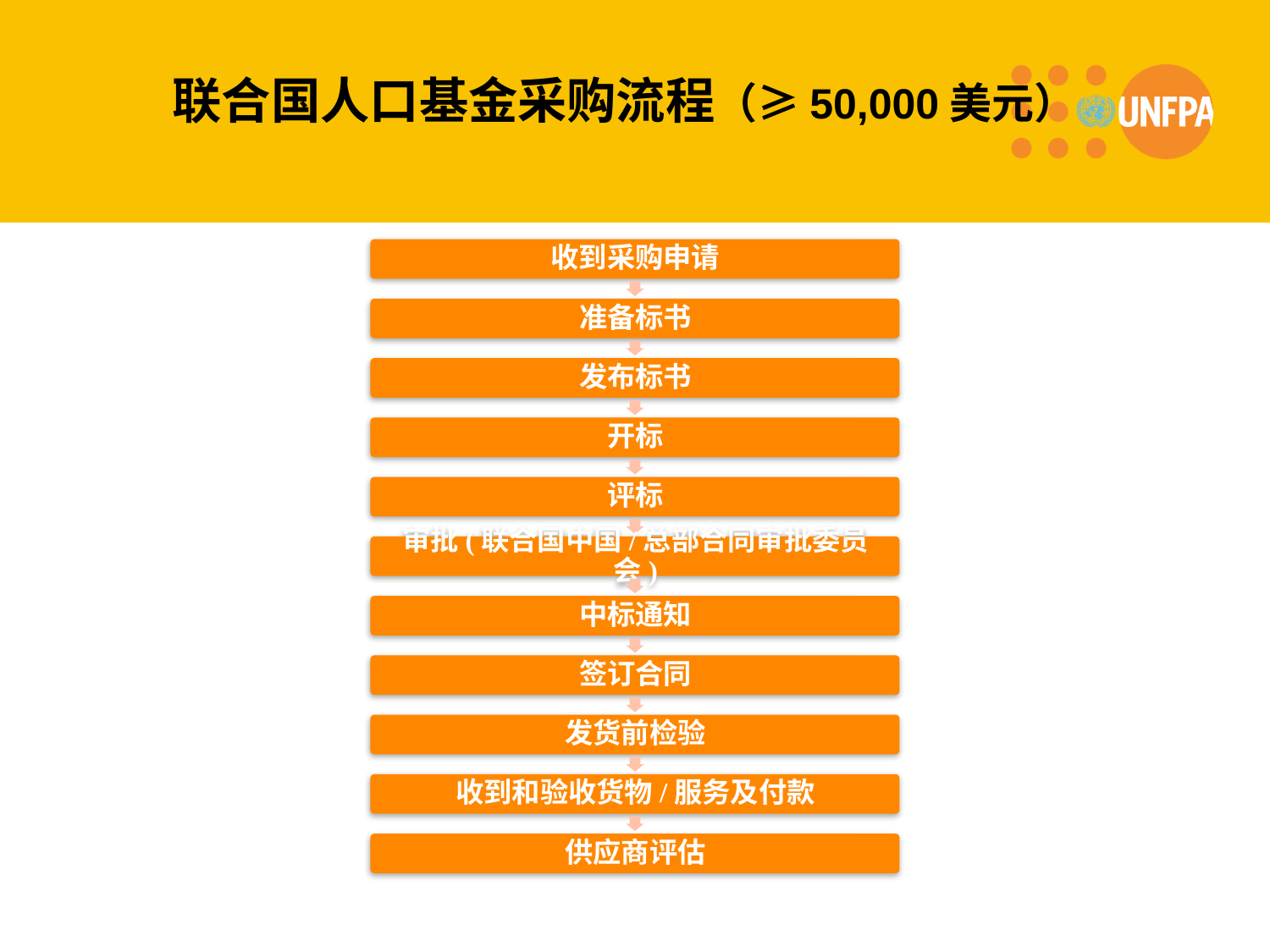

# 联合国人口基金采购流程（≥50,000美元）
收到采购申请

准备标书

发布标书

开标

评标

审批(联合国中国/总部合同审批委员会)

中标通知

签订合同

发货前检验

收到和验收货物/服务及付款

供应商评估